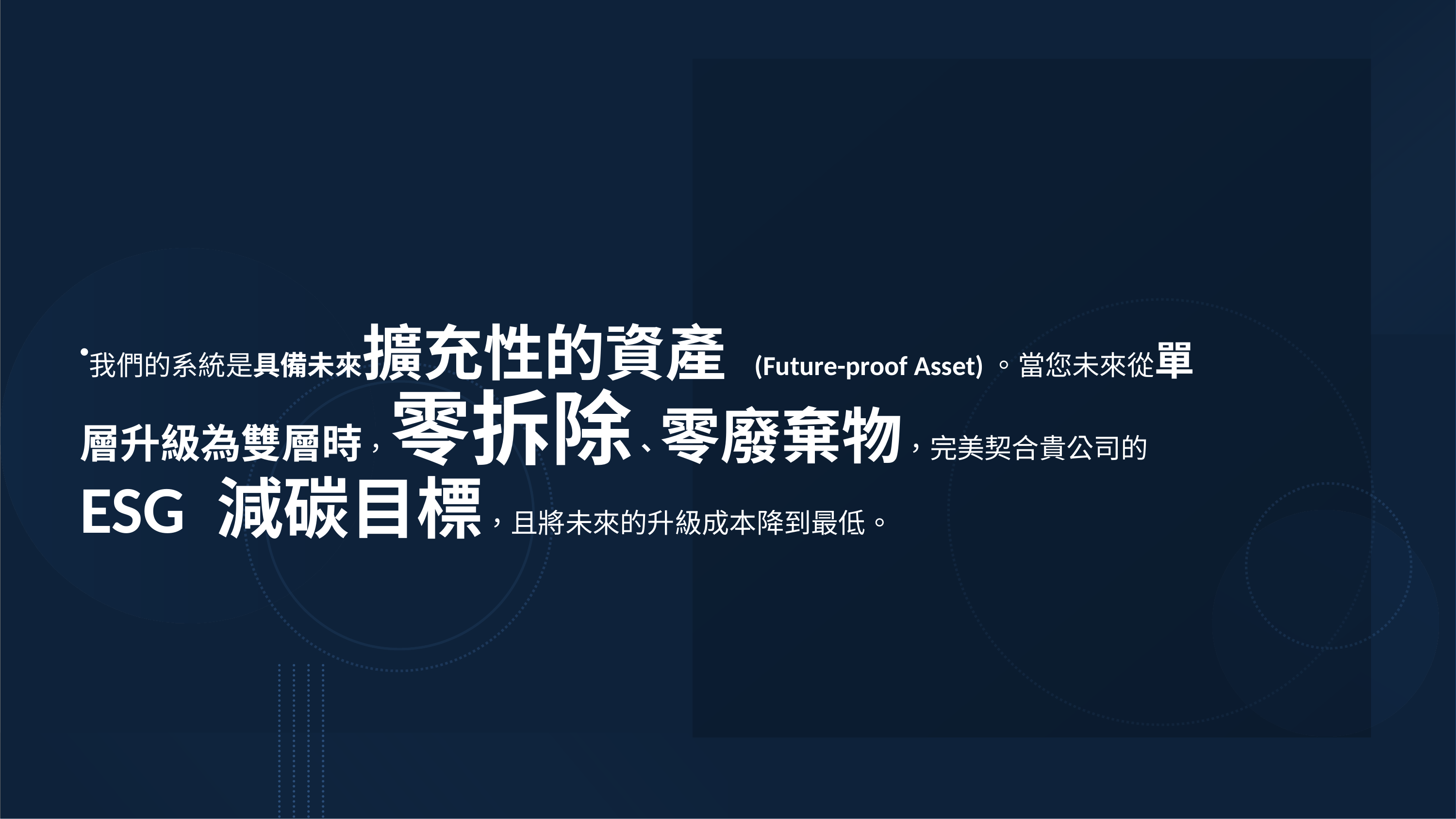

我們的系統是具備未來擴充性的資產 (Future-proof Asset)。當您未來從單層升級為雙層時，零拆除、零廢棄物，完美契合貴公司的 ESG 減碳目標，且將未來的升級成本降到最低。